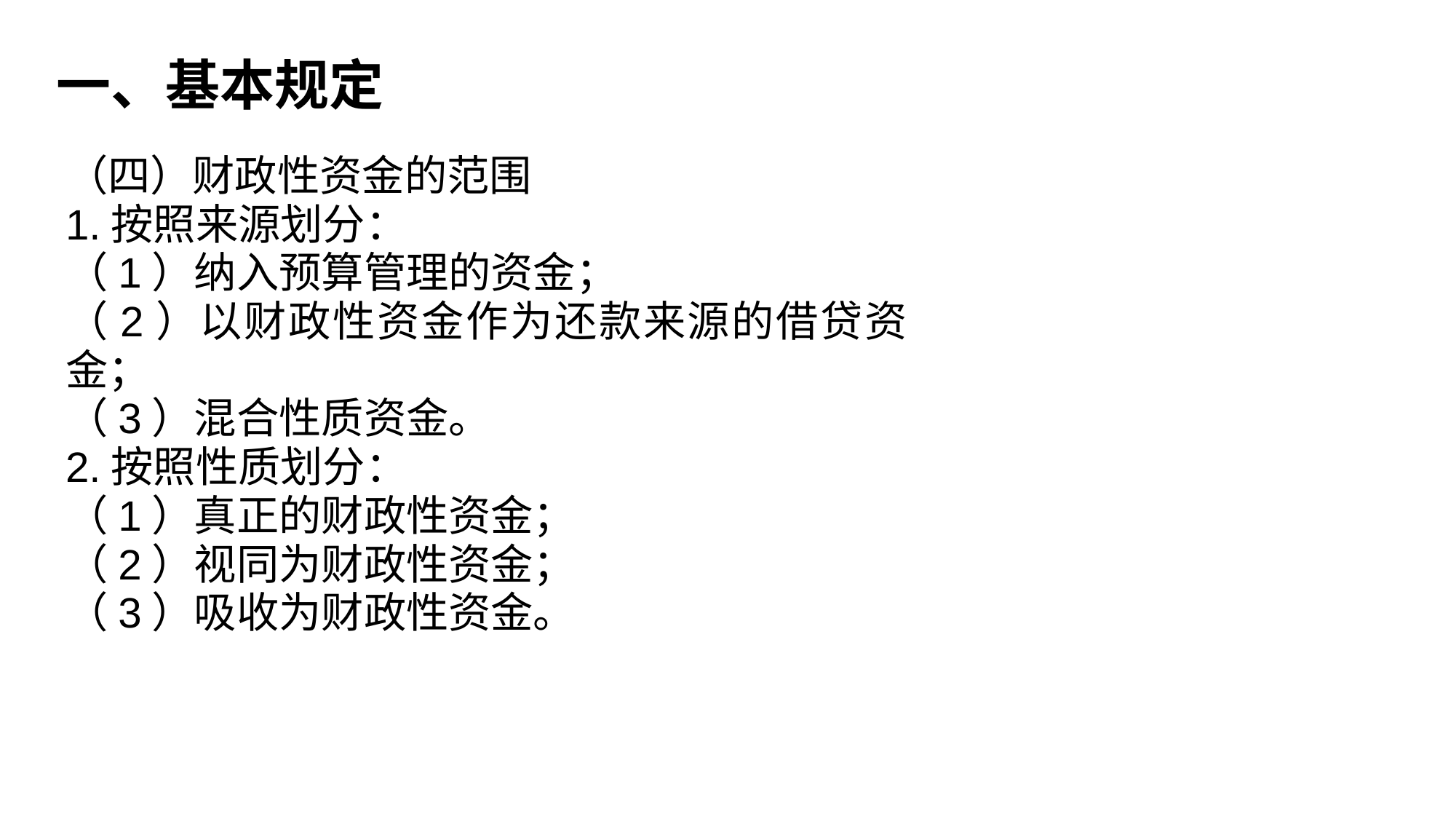

一、基本规定
（四）财政性资金的范围
1.按照来源划分：
（1）纳入预算管理的资金；
（2）以财政性资金作为还款来源的借贷资金；
（3）混合性质资金。
2.按照性质划分：
（1）真正的财政性资金；
（2）视同为财政性资金；
（3）吸收为财政性资金。